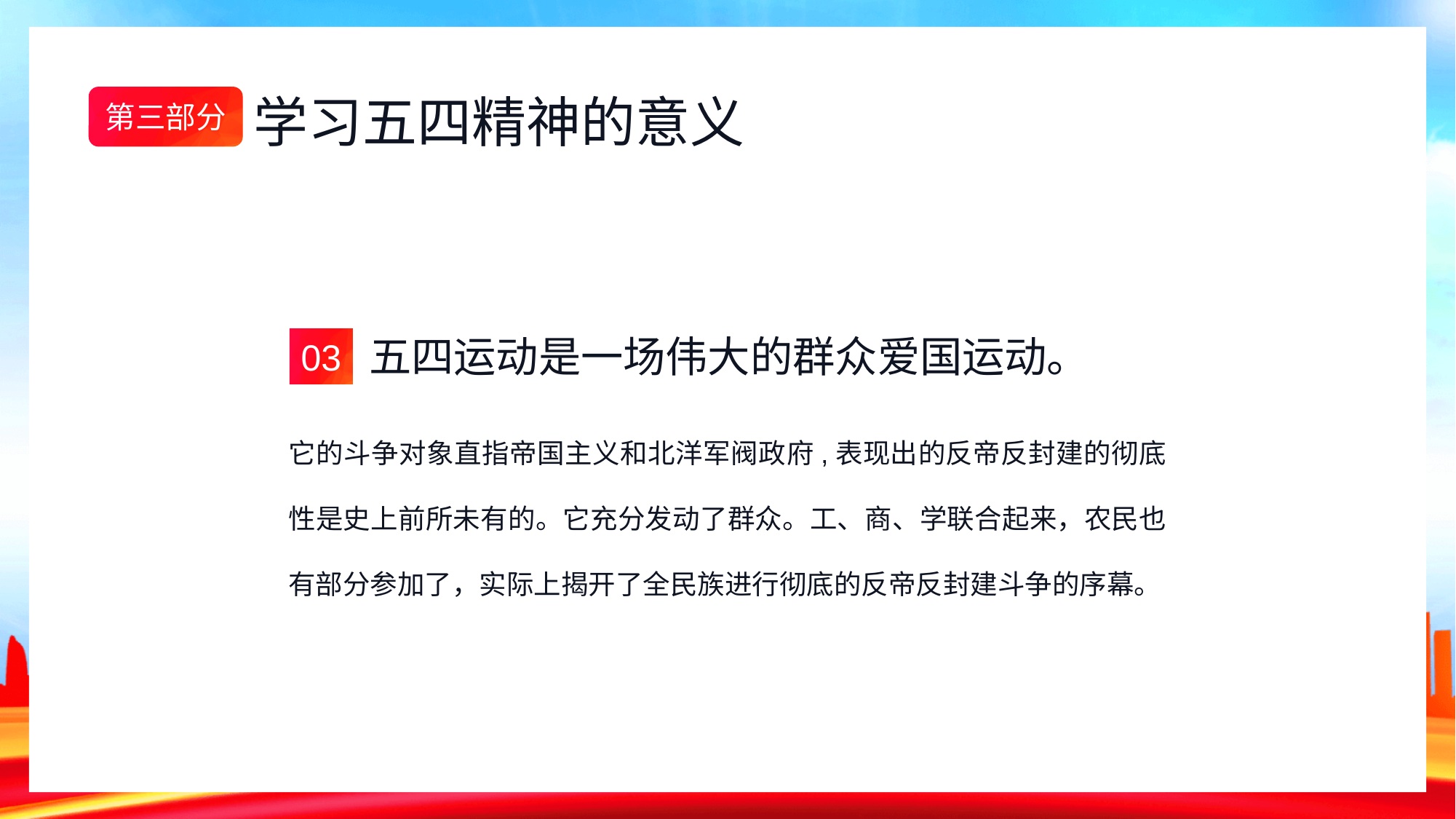

五四运动是一场伟大的群众爱国运动。
03
它的斗争对象直指帝国主义和北洋军阀政府,表现出的反帝反封建的彻底性是史上前所未有的。它充分发动了群众。工、商、学联合起来，农民也有部分参加了，实际上揭开了全民族进行彻底的反帝反封建斗争的序幕。